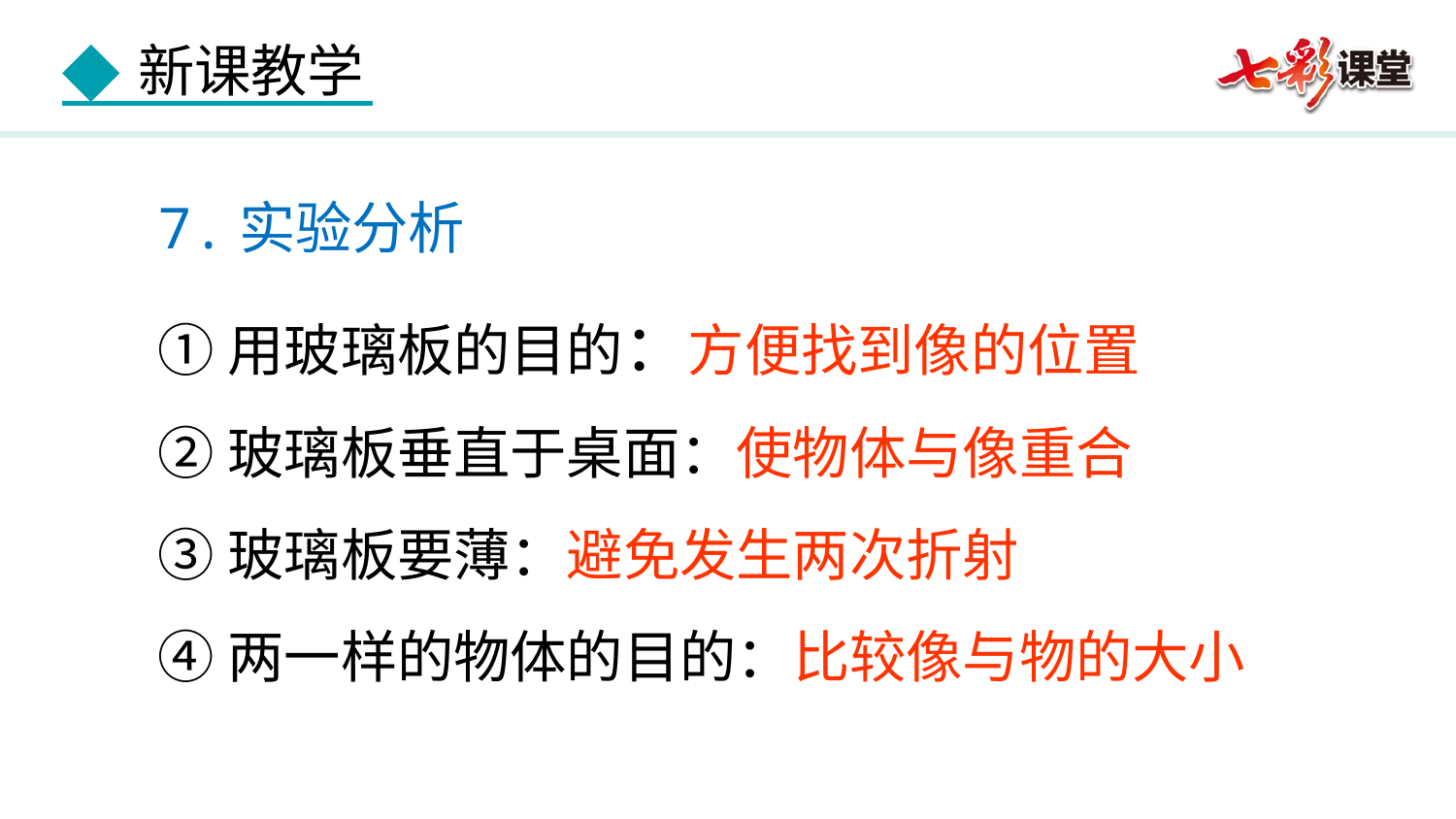

7.实验分析
①用玻璃板的目的：方便找到像的位置
②玻璃板垂直于桌面：使物体与像重合
③玻璃板要薄：避免发生两次折射
④两一样的物体的目的：比较像与物的大小